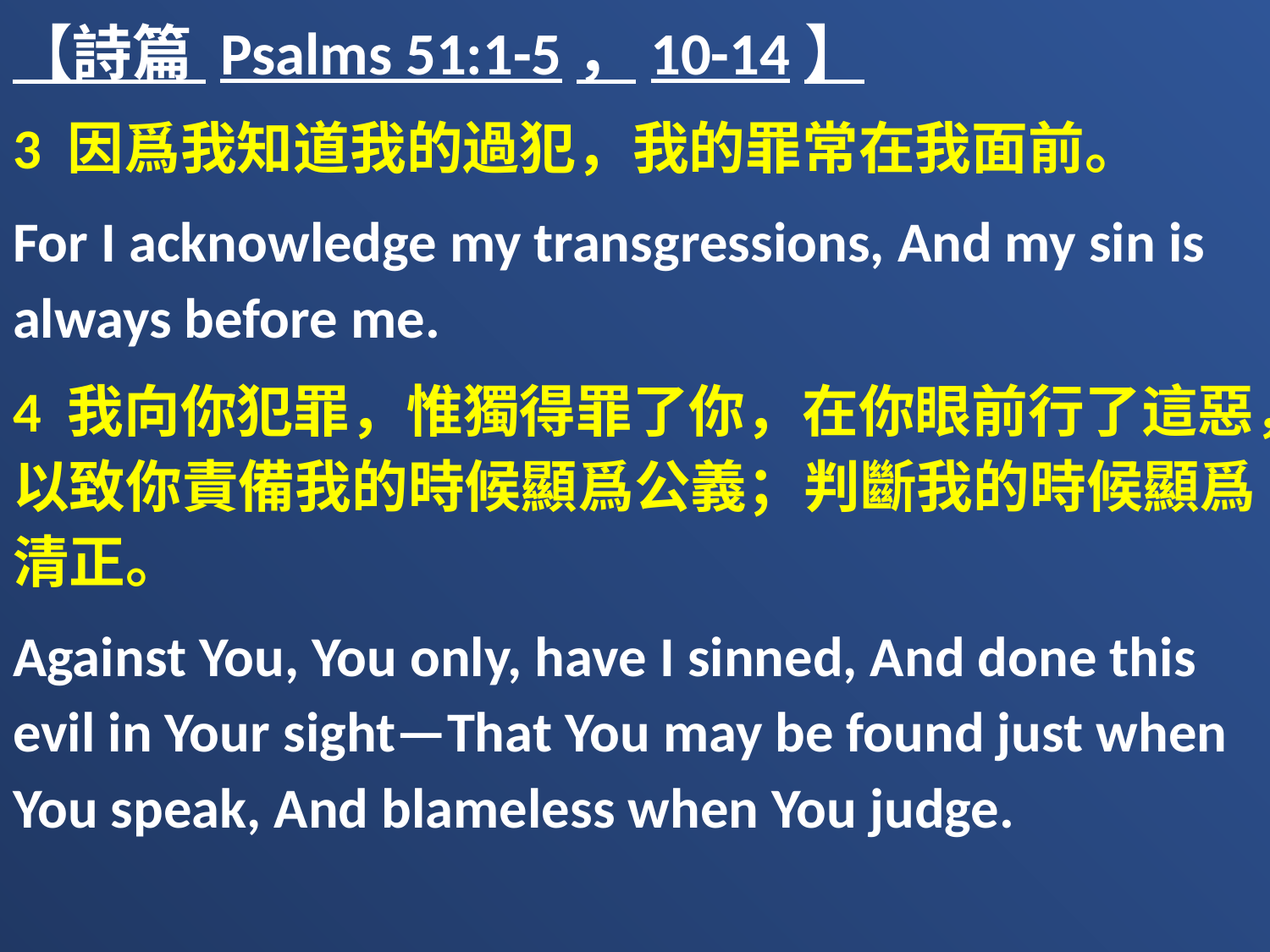

【詩篇 Psalms 51:1-5，10-14】
3 因爲我知道我的過犯，我的罪常在我面前。
For I acknowledge my transgressions, And my sin is always before me.
4 我向你犯罪，惟獨得罪了你，在你眼前行了這惡，以致你責備我的時候顯爲公義；判斷我的時候顯爲清正。
Against You, You only, have I sinned, And done this evil in Your sight—That You may be found just when You speak, And blameless when You judge.